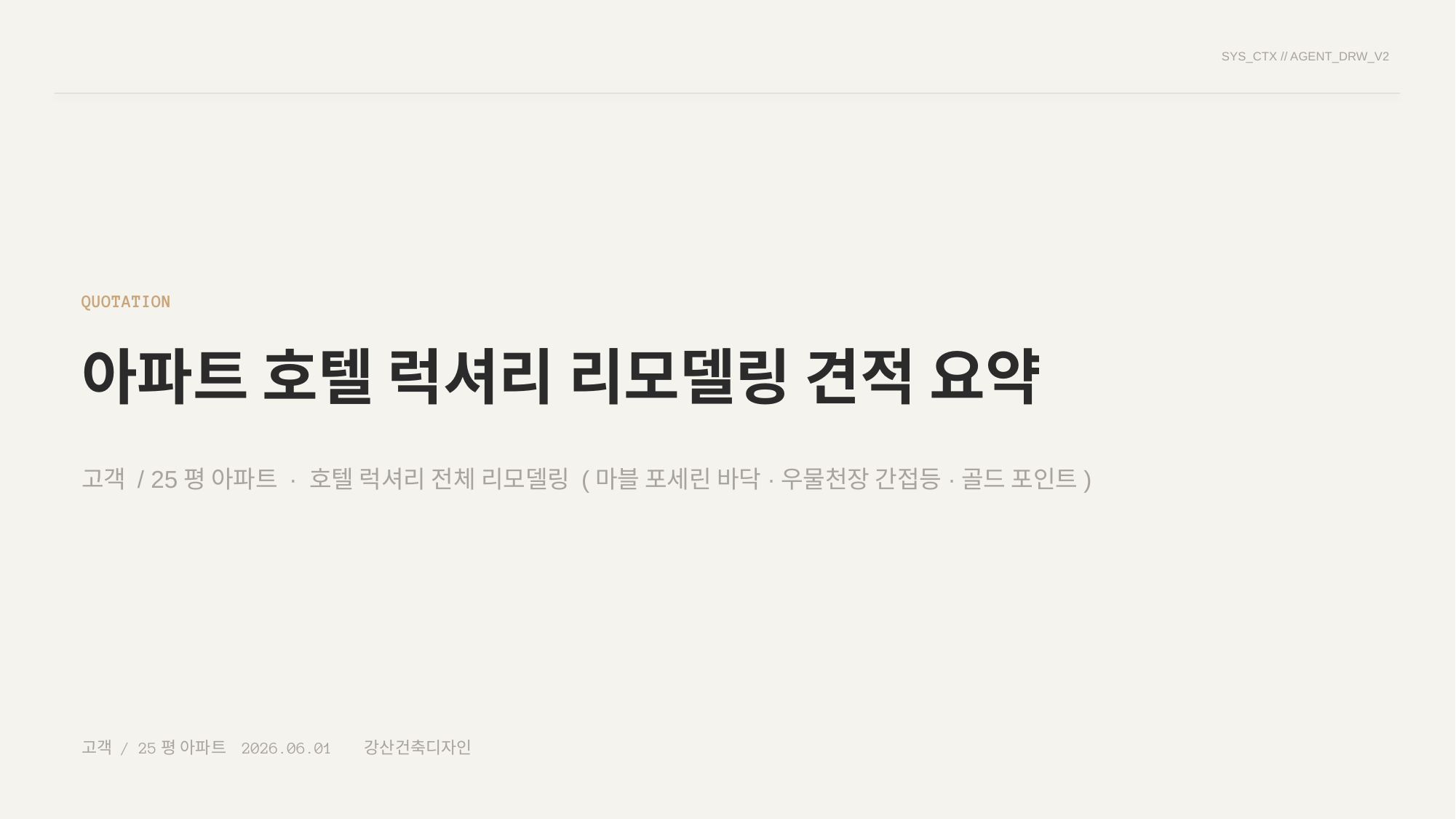

SYS_CTX // AGENT_DRW_V2

QUOTATION
아파트 호텔 럭셔리 리모델링 견적 요약
고객 / 25평 아파트 · 호텔 럭셔리 전체 리모델링 (마블 포세린 바닥·우물천장 간접등·골드 포인트)
고객 / 25평 아파트   2026.06.01   강산건축디자인